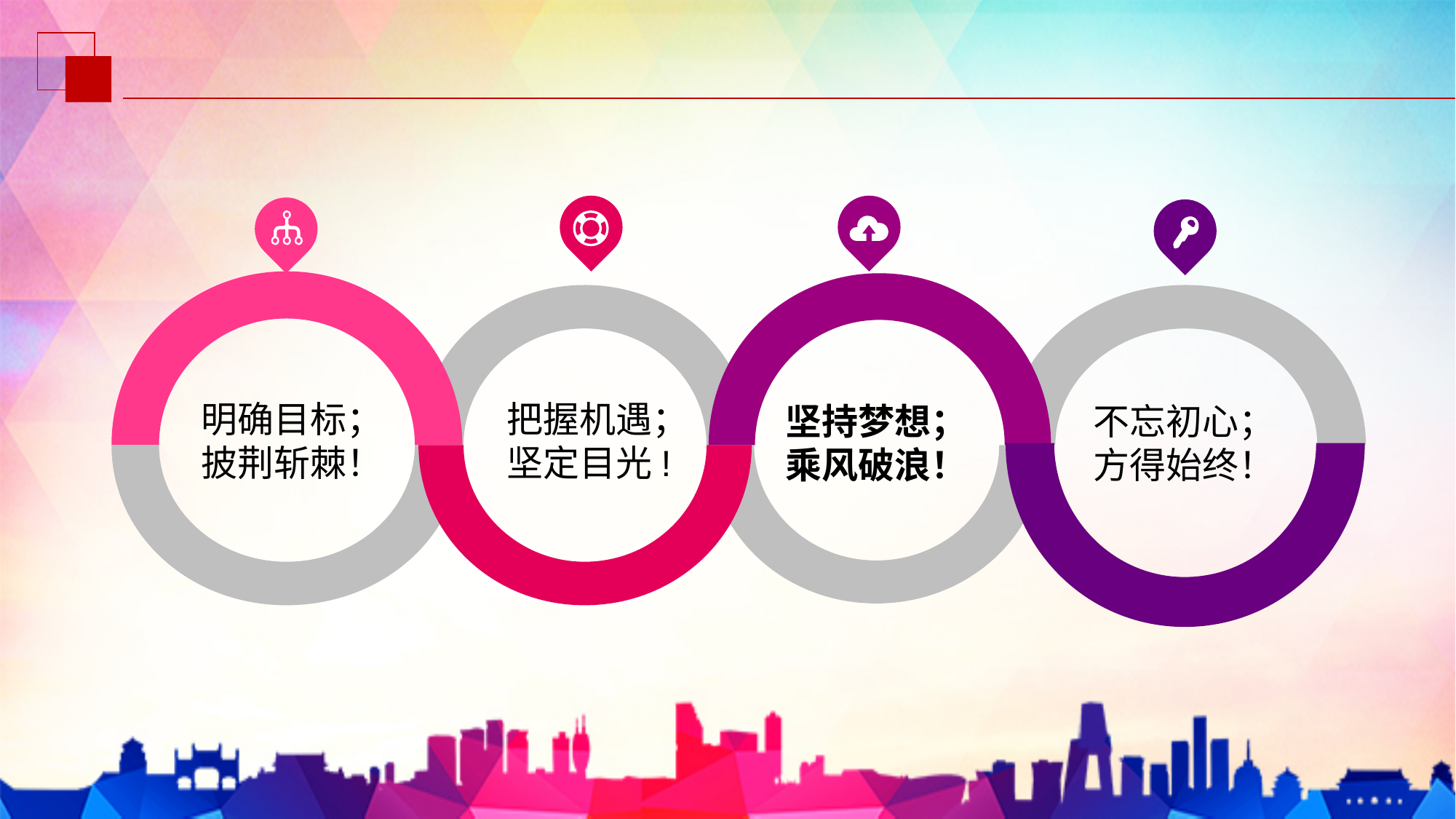

明确目标；披荆斩棘！
把握机遇；坚定目光!

坚持梦想；乘风破浪！
不忘初心；方得始终！